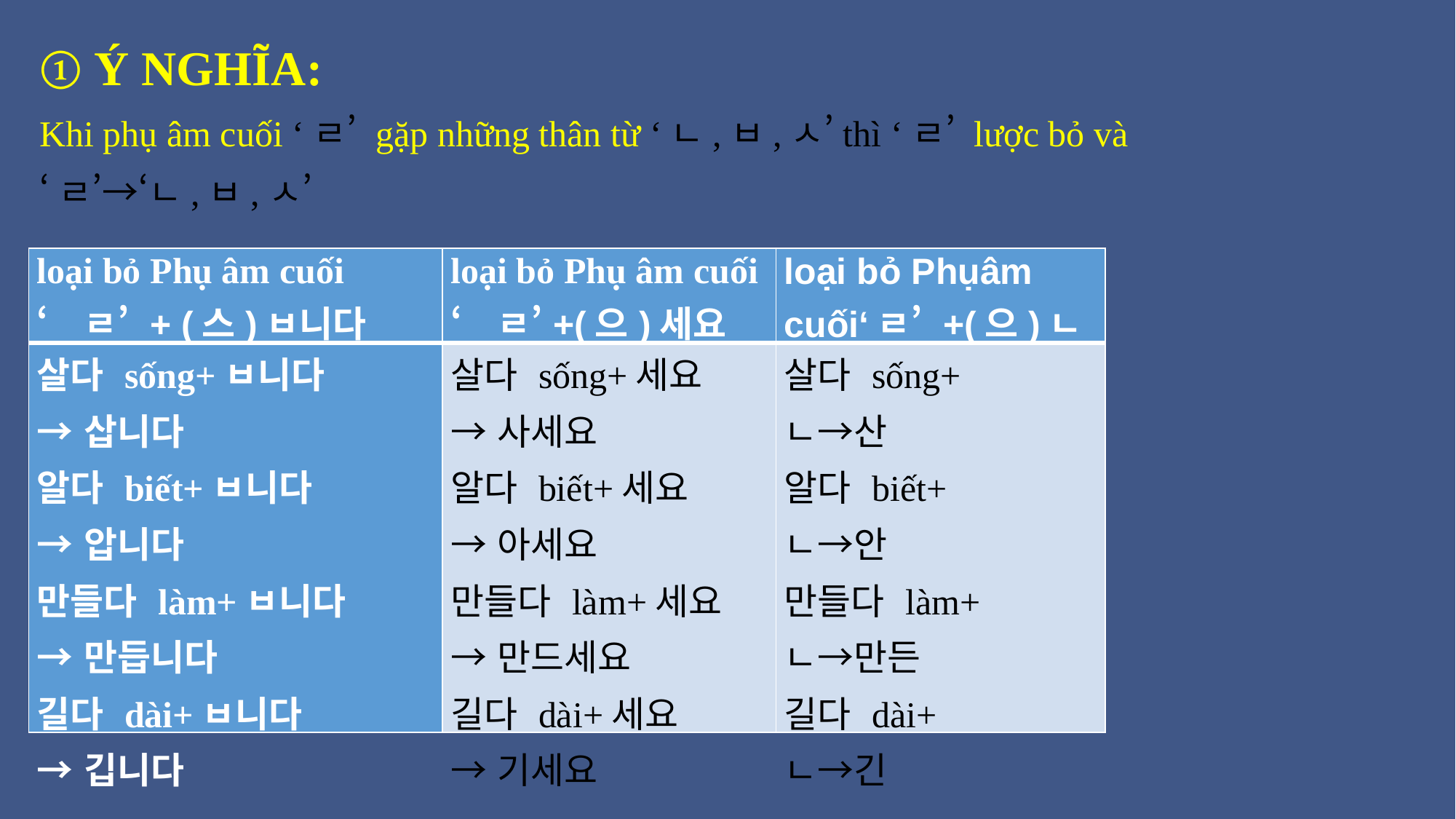

① Ý NGHĨA:
Khi phụ âm cuối ‘ㄹ’ gặp những thân từ ‘ㄴ,ㅂ,ㅅ’thì ‘ㄹ’ lược bỏ và
‘ㄹ’→‘ㄴ,ㅂ,ㅅ’
| loại bỏ Phụ âm cuối ‘ㄹ’ + (스)ㅂ니다 | loại bỏ Phụ âm cuối ‘ㄹ’+(으)세요 | loại bỏ Phụâm cuối‘ㄹ’ +(으)ㄴ |
| --- | --- | --- |
| 살다 sống+ㅂ니다 →삽니다 알다 biết+ㅂ니다 →압니다 만들다 làm+ㅂ니다 →만듭니다 길다 dài+ㅂ니다 →깁니다 | 살다 sống+세요 →사세요 알다 biết+세요 →아세요 만들다 làm+세요 →만드세요 길다 dài+세요 →기세요 | 살다 sống+ ㄴ→산 알다 biết+ ㄴ→안 만들다 làm+ ㄴ→만든 길다 dài+ ㄴ→긴 |